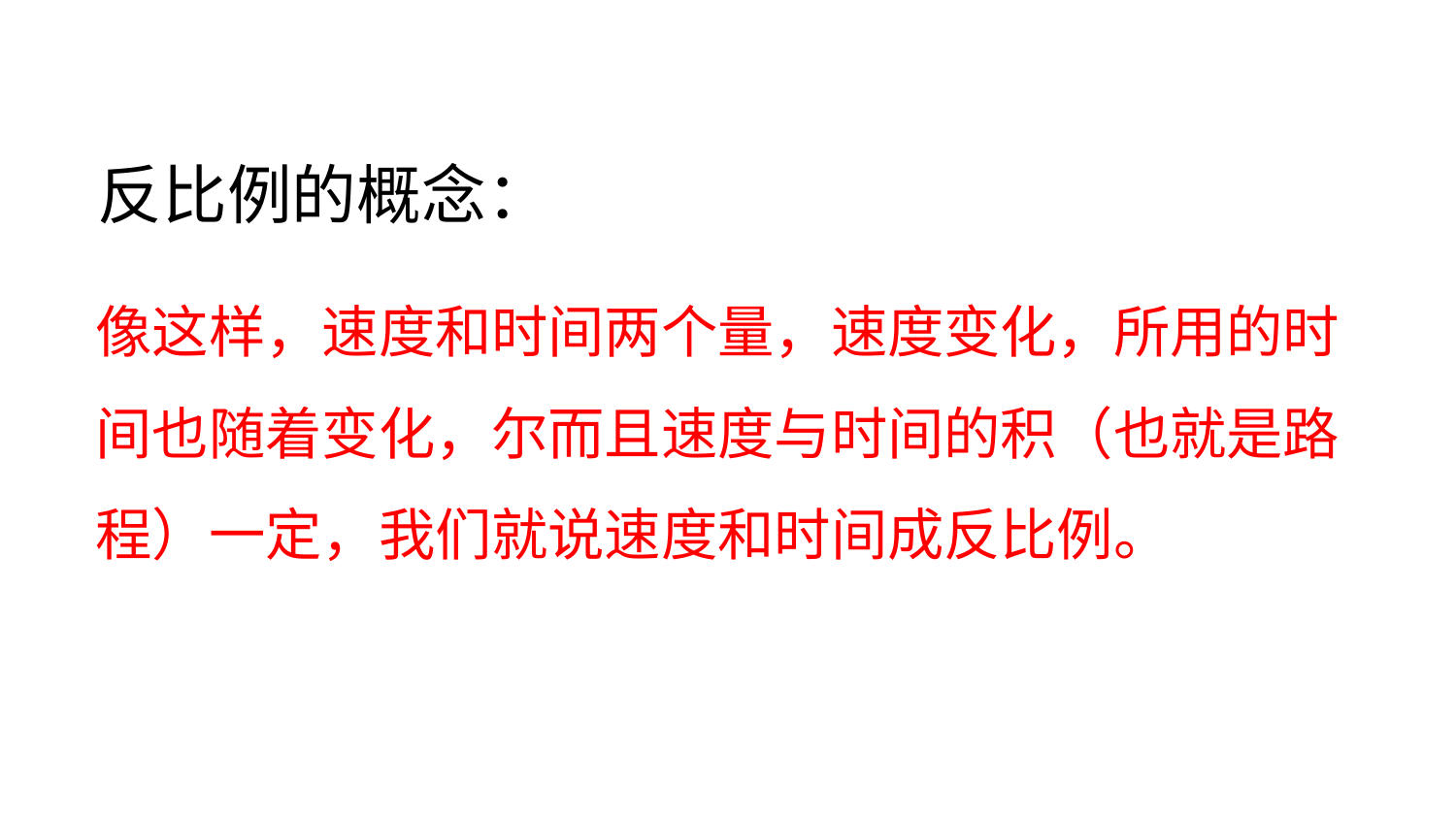

反比例的概念：
像这样，速度和时间两个量，速度变化，所用的时间也随着变化，尔而且速度与时间的积（也就是路程）一定，我们就说速度和时间成反比例。